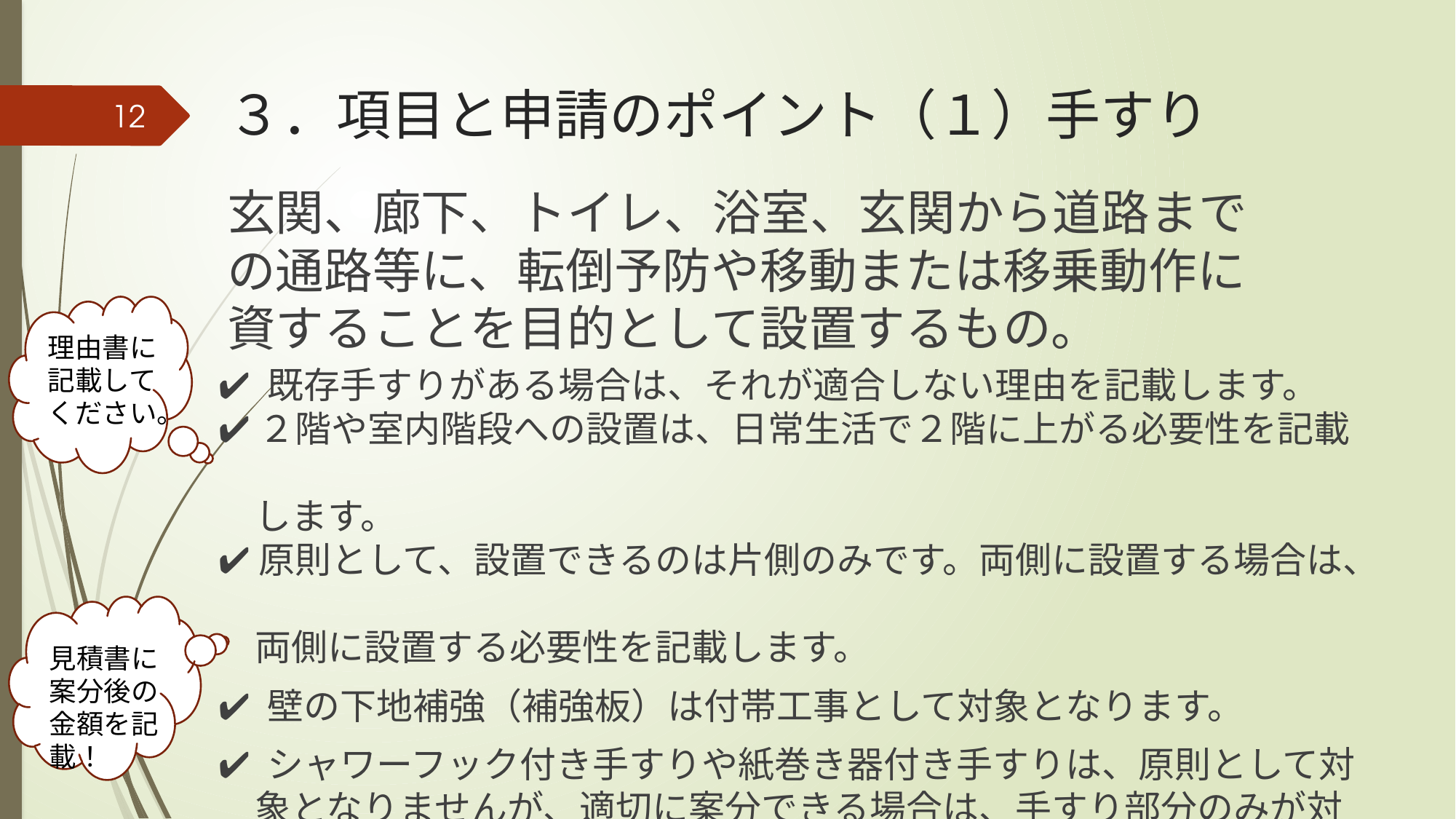

# ３．項目と申請のポイント（１）手すり
12
玄関、廊下、トイレ、浴室、玄関から道路までの通路等に、転倒予防や移動または移乗動作に資することを目的として設置するもの。

理由書に記載してください。
✔ 既存手すりがある場合は、それが適合しない理由を記載します。
✔ ２階や室内階段への設置は、日常生活で２階に上がる必要性を記載　
　します。
✔ 原則として、設置できるのは片側のみです。両側に設置する場合は、
　両側に設置する必要性を記載します。
✔ 壁の下地補強（補強板）は付帯工事として対象となります。
✔ シャワーフック付き手すりや紙巻き器付き手すりは、原則として対
　象となりませんが、適切に案分できる場合は、手すり部分のみが対
　象となります。

見積書に案分後の金額を記載！